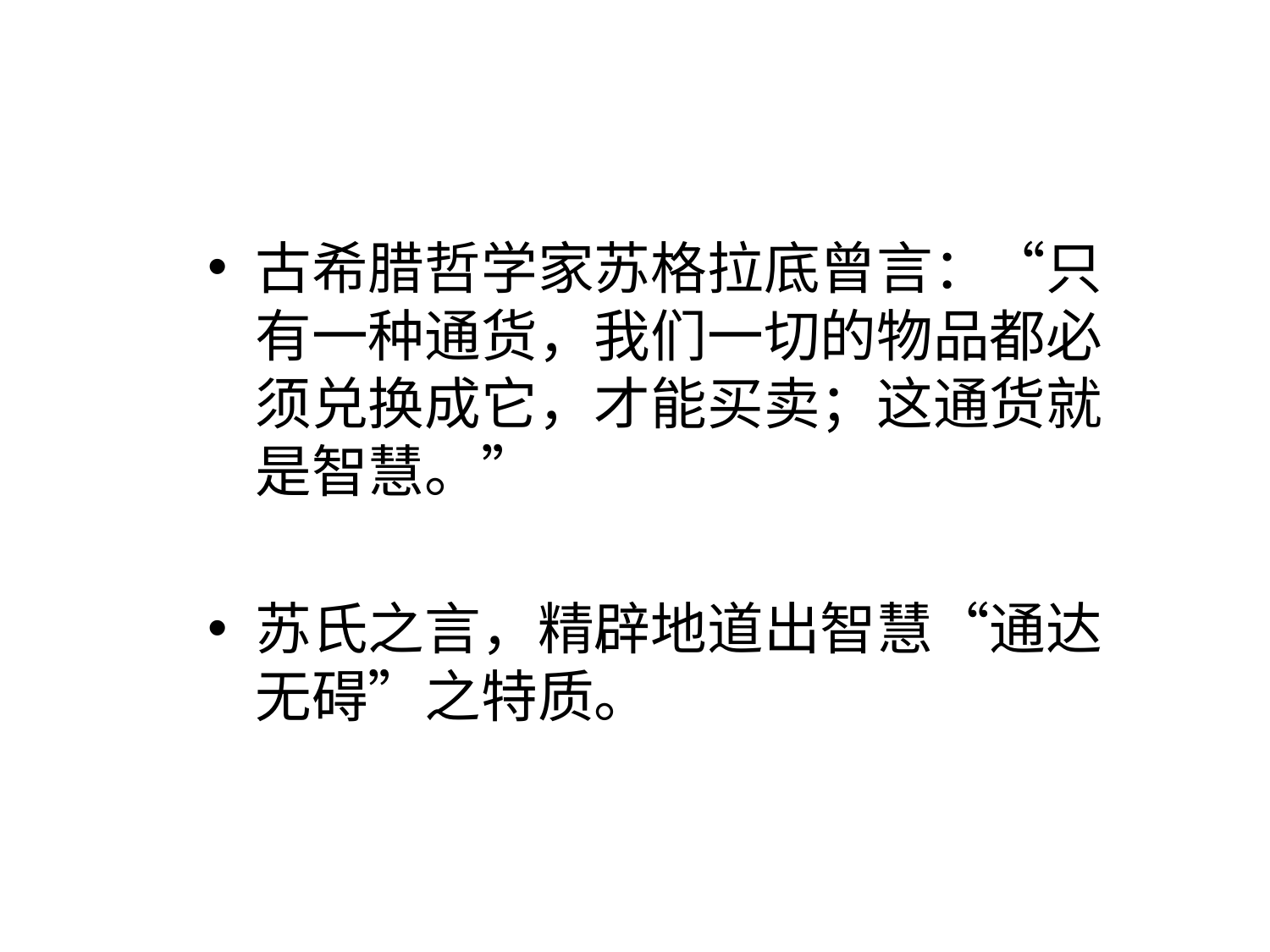

古希腊哲学家苏格拉底曾言：“只有一种通货，我们一切的物品都必须兑换成它，才能买卖；这通货就是智慧。”

苏氏之言，精辟地道出智慧“通达无碍”之特质。